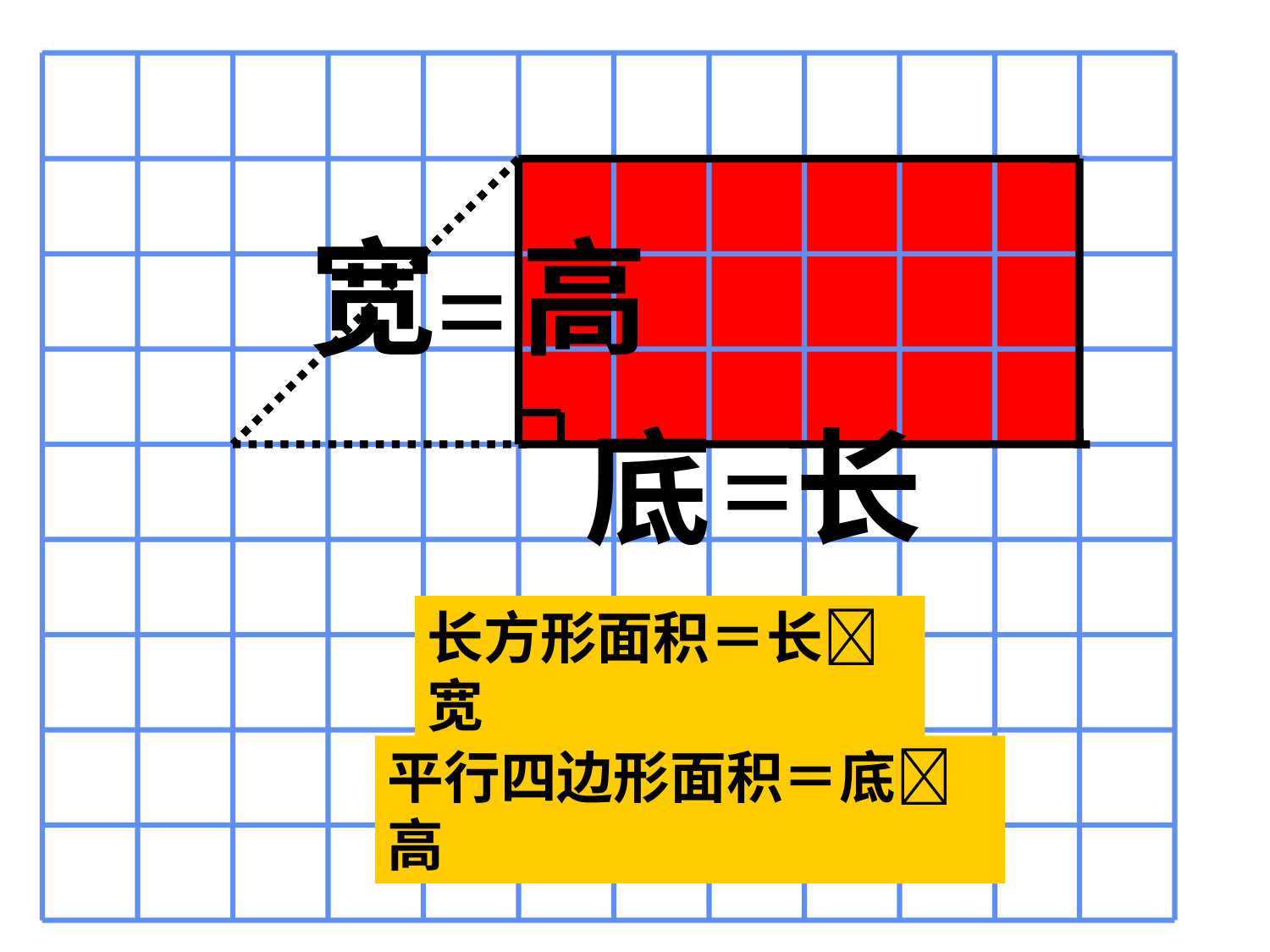

宽
高
=

底
=
长

长方形面积＝长×宽

平行四边形面积＝底×高